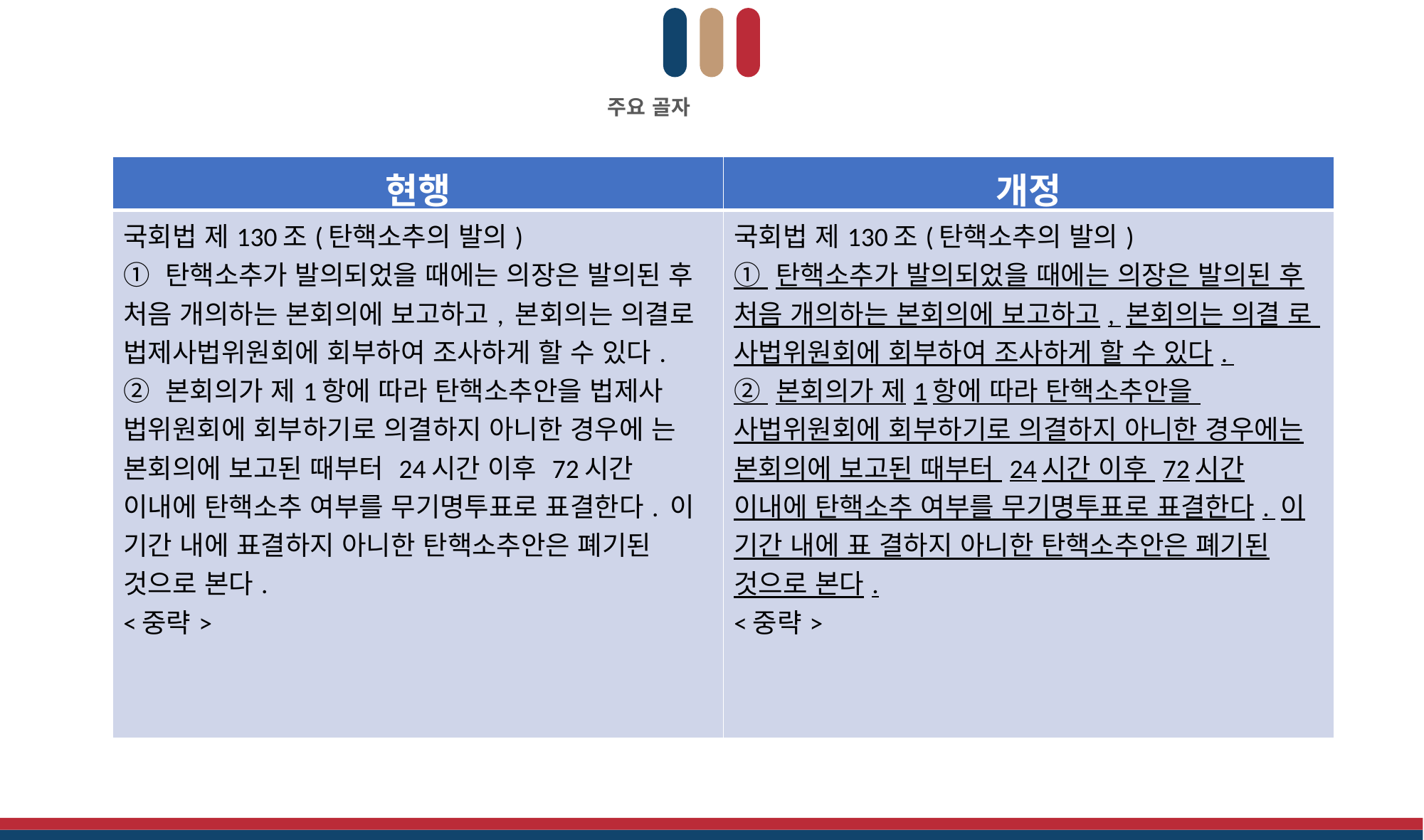

주요 골자

| 현행 | 개정 |
| --- | --- |
| 국회법 제130조(탄핵소추의 발의) ① 탄핵소추가 발의되었을 때에는 의장은 발의된 후 처음 개의하는 본회의에 보고하고, 본회의는 의결로 법제사법위원회에 회부하여 조사하게 할 수 있다. ② 본회의가 제1항에 따라 탄핵소추안을 법제사 법위원회에 회부하기로 의결하지 아니한 경우에 는 본회의에 보고된 때부터 24시간 이후 72시간 이내에 탄핵소추 여부를 무기명투표로 표결한다. 이 기간 내에 표결하지 아니한 탄핵소추안은 폐기된 것으로 본다. <중략> | 국회법 제130조(탄핵소추의 발의) ① 탄핵소추가 발의되었을 때에는 의장은 발의된 후 처음 개의하는 본회의에 보고하고, 본회의는 의결 로 사법위원회에 회부하여 조사하게 할 수 있다. ② 본회의가 제1항에 따라 탄핵소추안을 사법위원회에 회부하기로 의결하지 아니한 경우에는 본회의에 보고된 때부터 24시간 이후 72시간 이내에 탄핵소추 여부를 무기명투표로 표결한다. 이 기간 내에 표 결하지 아니한 탄핵소추안은 폐기된 것으로 본다. <중략> |